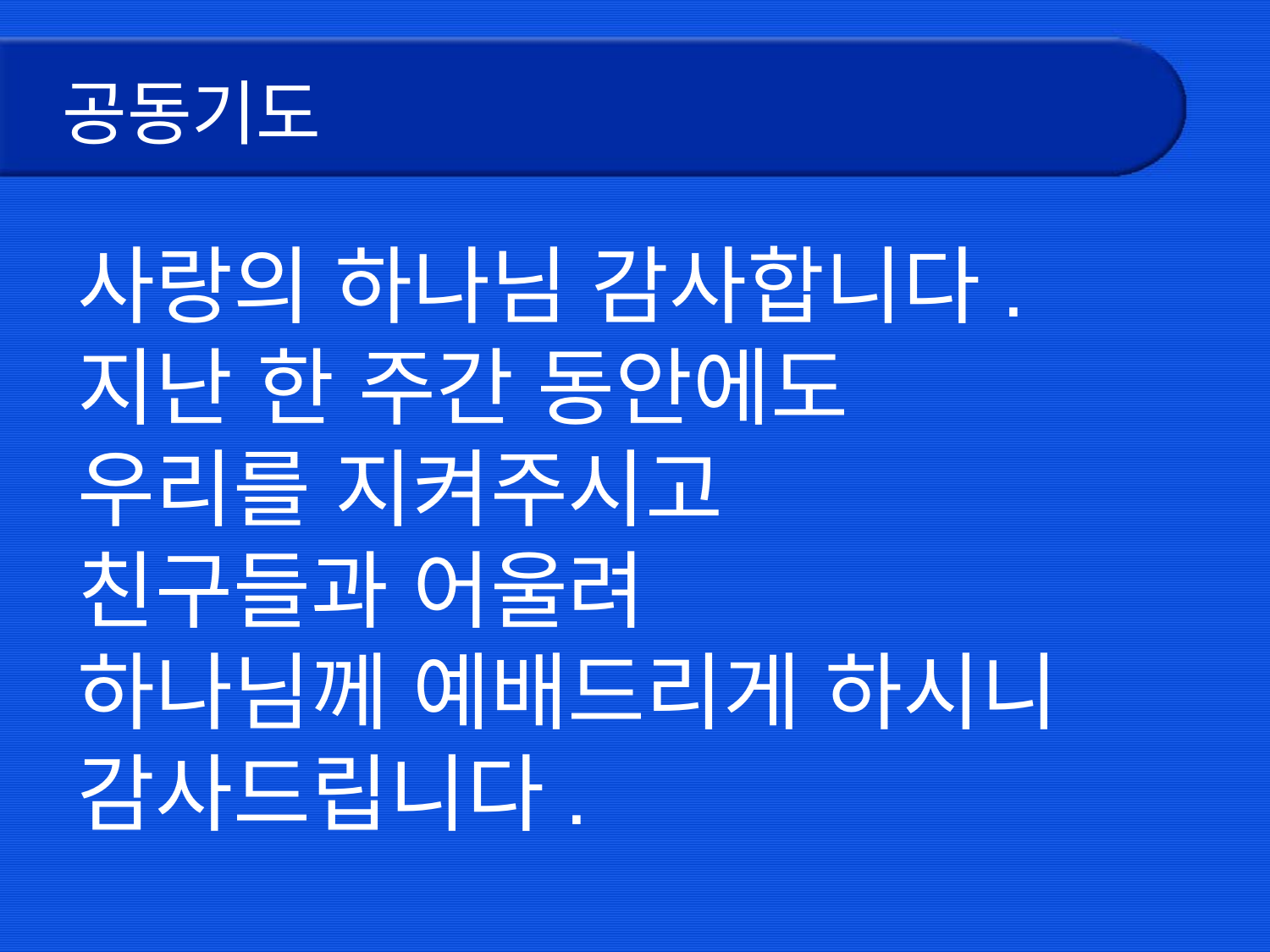

# 공동기도

사랑의 하나님 감사합니다.
지난 한 주간 동안에도
우리를 지켜주시고
친구들과 어울려
하나님께 예배드리게 하시니
감사드립니다.